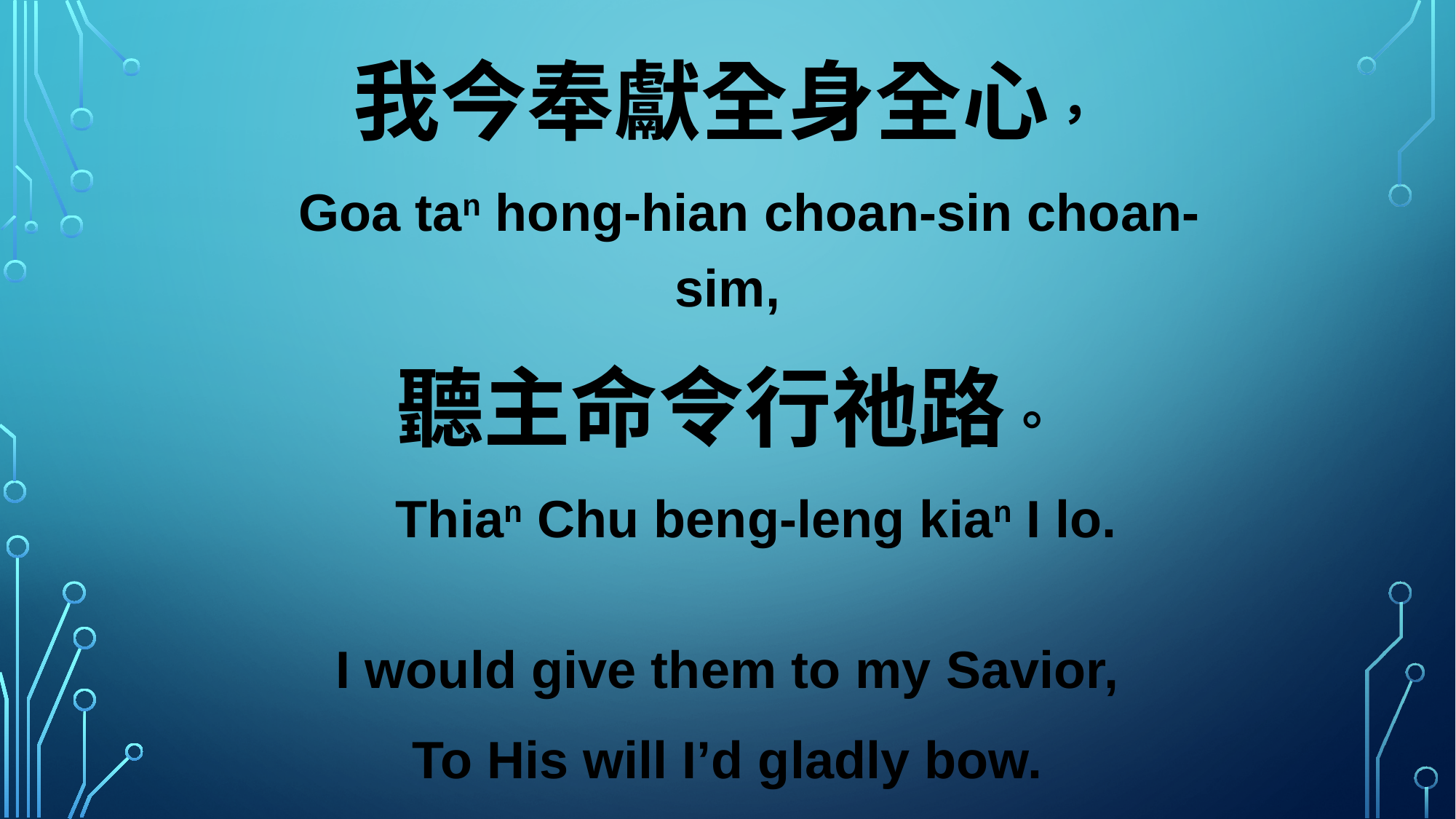

我今奉獻全身全心，
   Goa tan hong-hian choan-sin choan-sim,
聽主命令行祂路。
             Thian Chu beng-leng kian I lo.

I would give them to my Savior,
To His will I’d gladly bow.